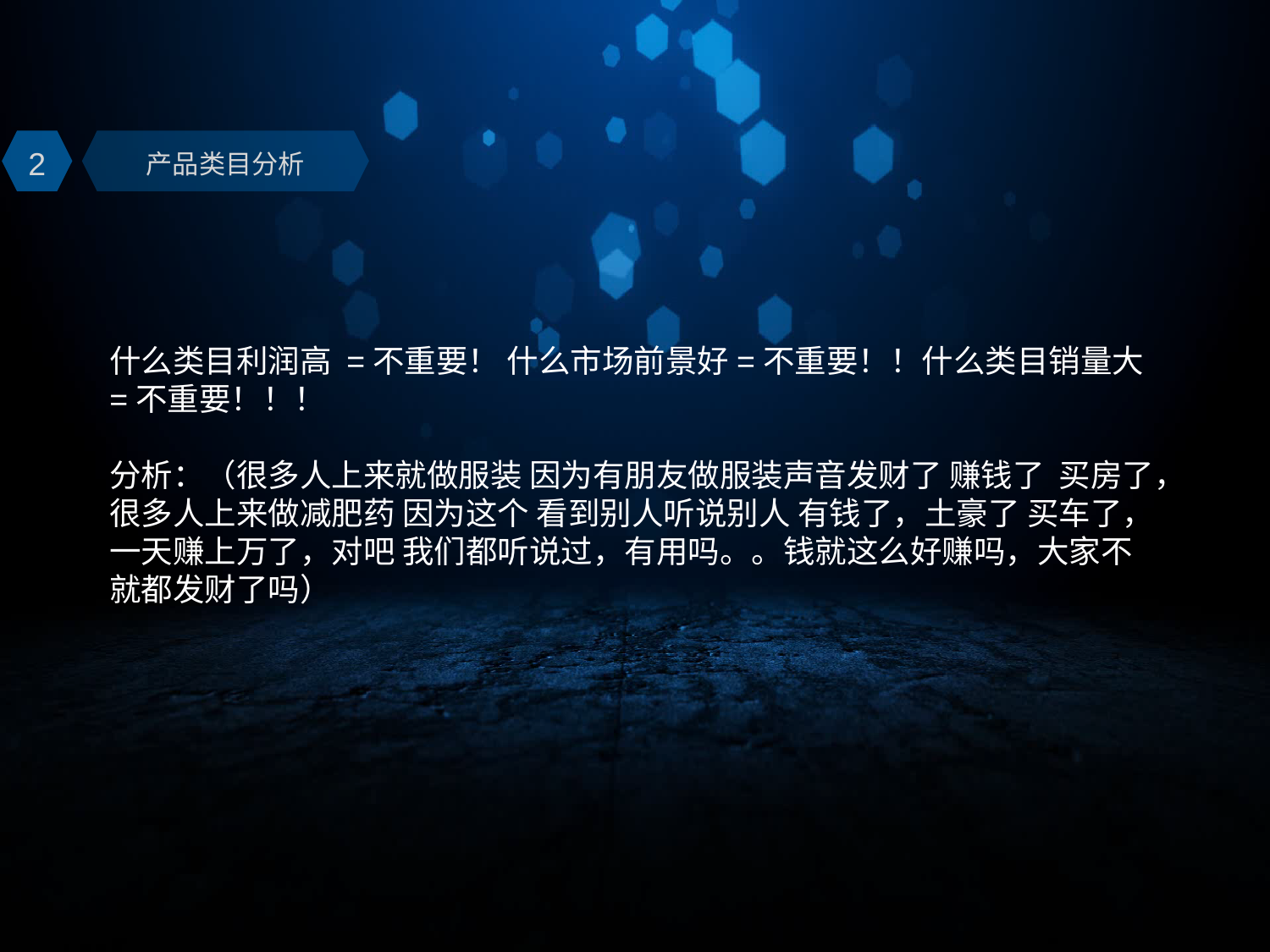

2

产品类目分析
什么类目利润高 =不重要！ 什么市场前景好=不重要！！什么类目销量大=不重要！！！

分析：（很多人上来就做服装 因为有朋友做服装声音发财了 赚钱了  买房了，很多人上来做减肥药 因为这个 看到别人听说别人 有钱了，土豪了 买车了，一天赚上万了，对吧 我们都听说过，有用吗。。钱就这么好赚吗，大家不就都发财了吗）